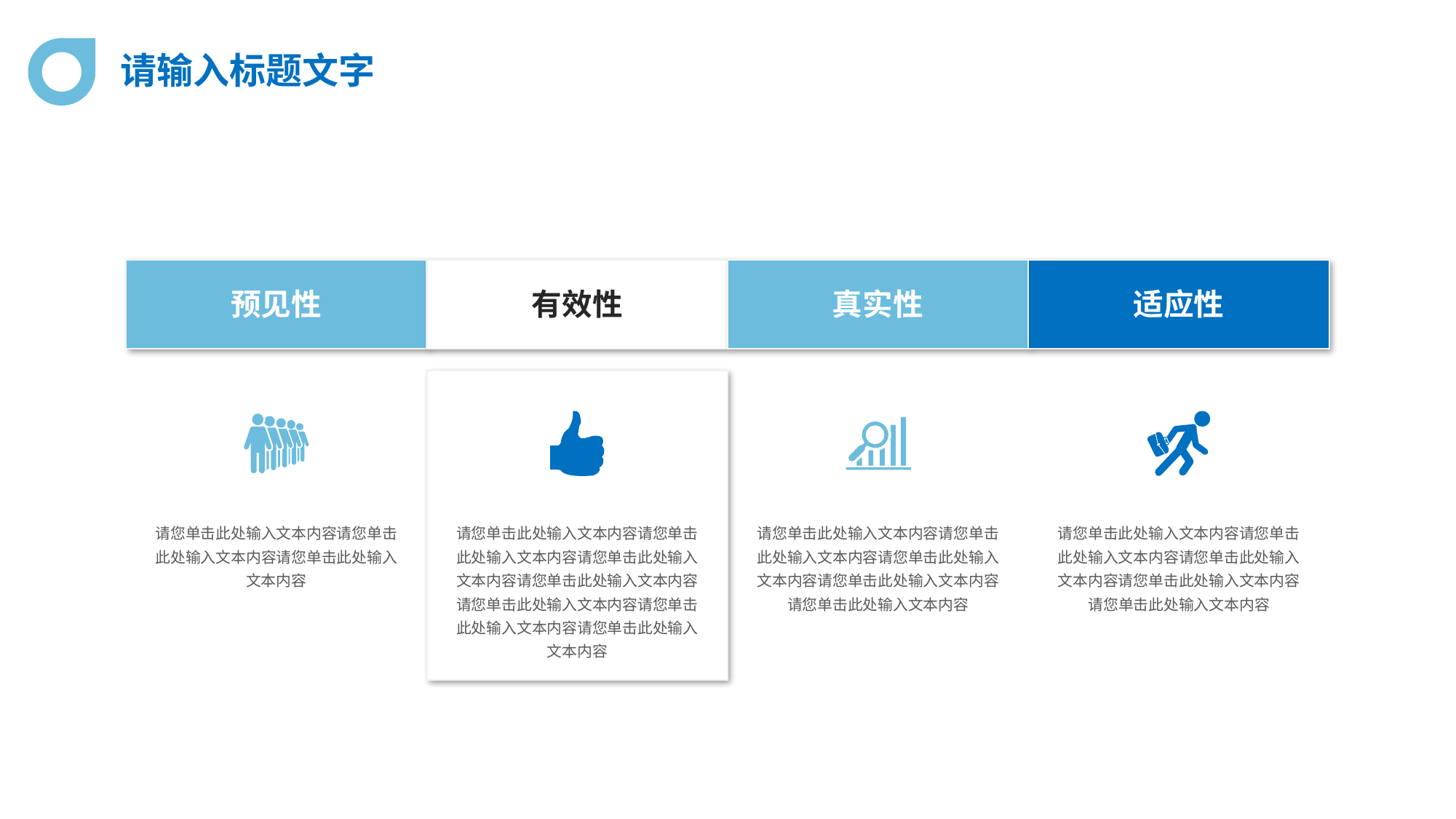

请输入标题文字

预见性
有效性
真实性
适应性

请您单击此处输入文本内容请您单击此处输入文本内容请您单击此处输入文本内容请您单击此处输入文本内容请您单击此处输入文本内容请您单击此处输入文本内容请您单击此处输入文本内容

请您单击此处输入文本内容请您单击此处输入文本内容请您单击此处输入文本内容请您单击此处输入文本内容请您单击此处输入文本内容

请您单击此处输入文本内容请您单击此处输入文本内容请您单击此处输入文本内容

请您单击此处输入文本内容请您单击此处输入文本内容请您单击此处输入文本内容请您单击此处输入文本内容请您单击此处输入文本内容